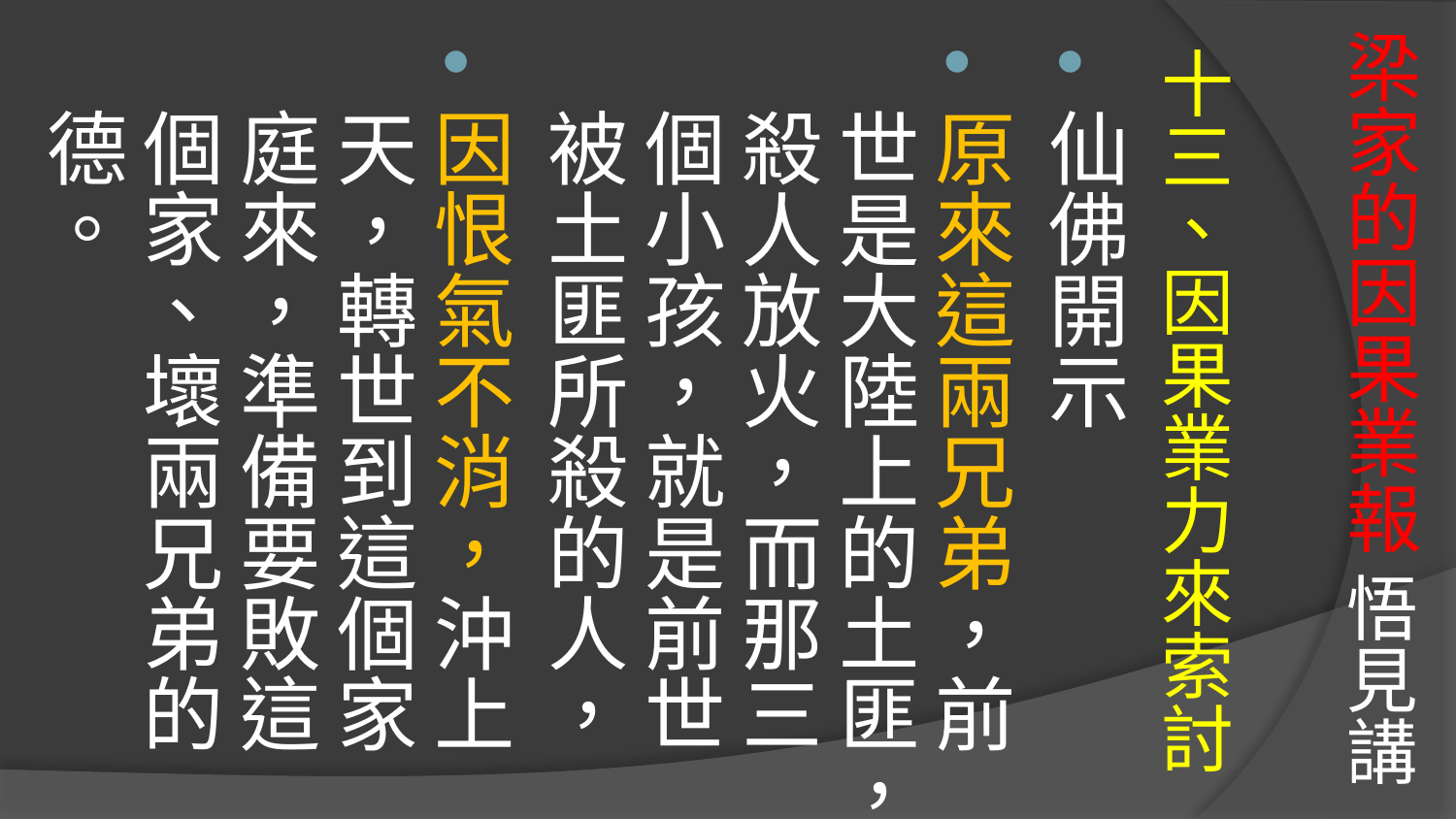

# 梁家的因果業報 悟見講
十三、因果業力來索討
仙佛開示
原來這兩兄弟，前世是大陸上的土匪，殺人放火，而那三個小孩，就是前世被土匪所殺的人，
因恨氣不消，沖上天，轉世到這個家庭來，準備要敗這個家、壞兩兄弟的德。